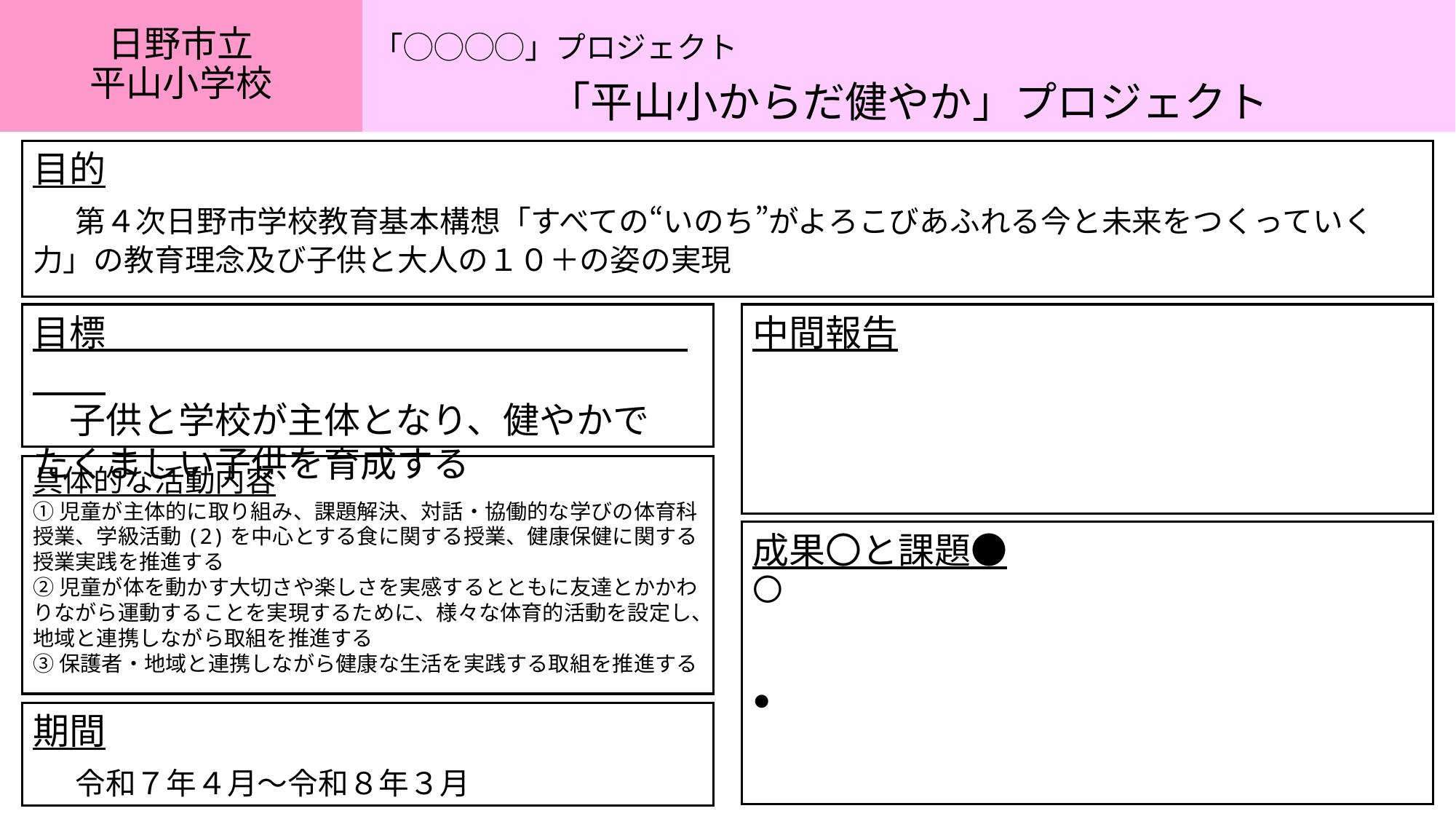

「◯◯◯◯」プロジェクト
「平山小からだ健やか」プロジェクト
# 日野市立 平山小学校
目的
　第４次日野市学校教育基本構想「すべての“いのち”がよろこびあふれる今と未来をつくっていく力」の教育理念及び子供と大人の１０＋の姿の実現
目標
　子供と学校が主体となり、健やかで
たくましい子供を育成する

中間報告

具体的な活動内容
①児童が主体的に取り組み、課題解決、対話・協働的な学びの体育科授業、学級活動(2)を中心とする食に関する授業、健康保健に関する授業実践を推進する
②児童が体を動かす大切さや楽しさを実感するとともに友達とかかわりながら運動することを実現するために、様々な体育的活動を設定し、地域と連携しながら取組を推進する
③保護者・地域と連携しながら健康な生活を実践する取組を推進する

成果〇と課題●
〇

●
期間
　令和７年４月～令和８年３月